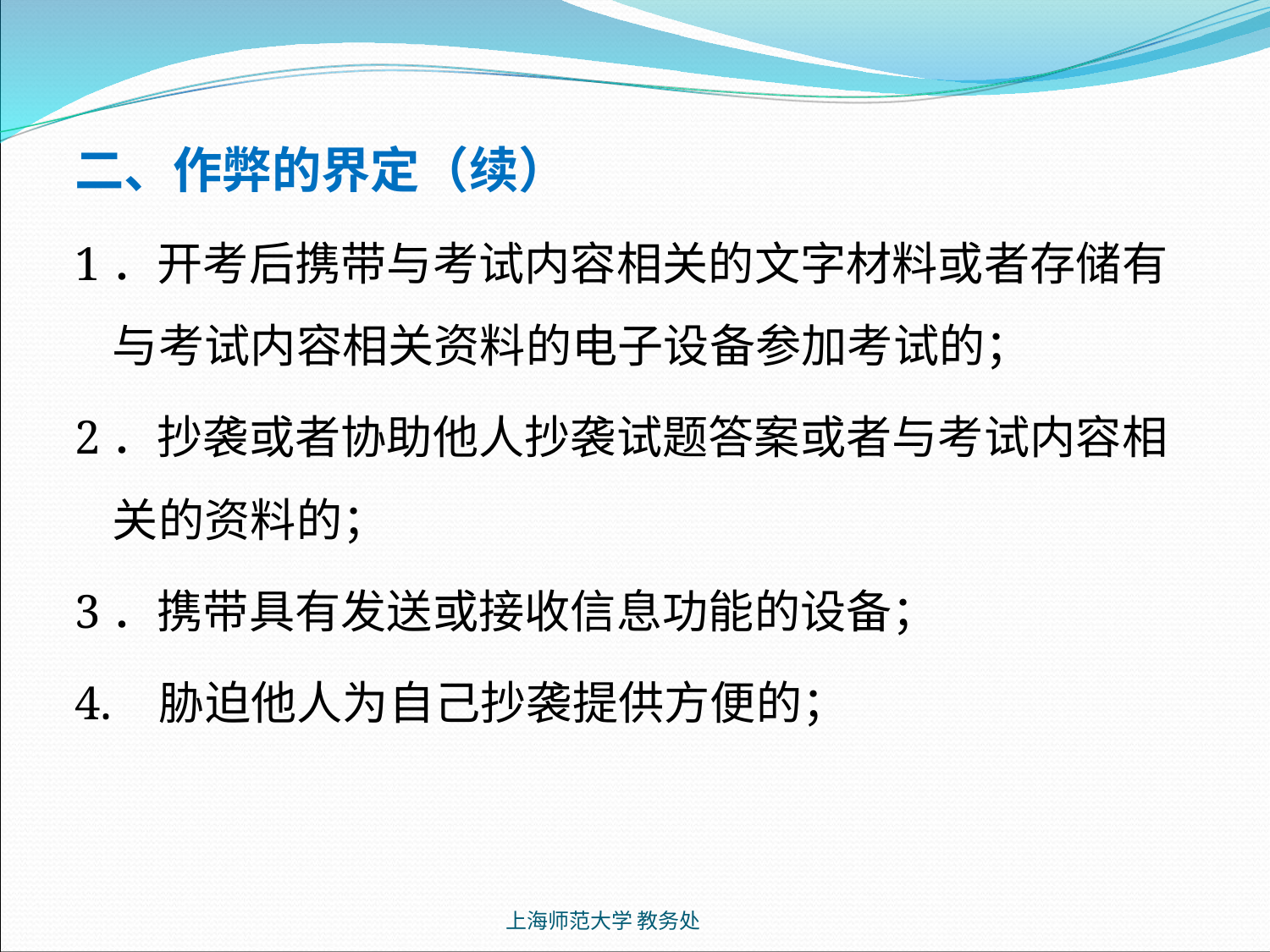

二、作弊的界定（续）
1．开考后携带与考试内容相关的文字材料或者存储有与考试内容相关资料的电子设备参加考试的；
2．抄袭或者协助他人抄袭试题答案或者与考试内容相关的资料的；
3．携带具有发送或接收信息功能的设备；
4.	   胁迫他人为自己抄袭提供方便的；

上海师范大学 教务处
21